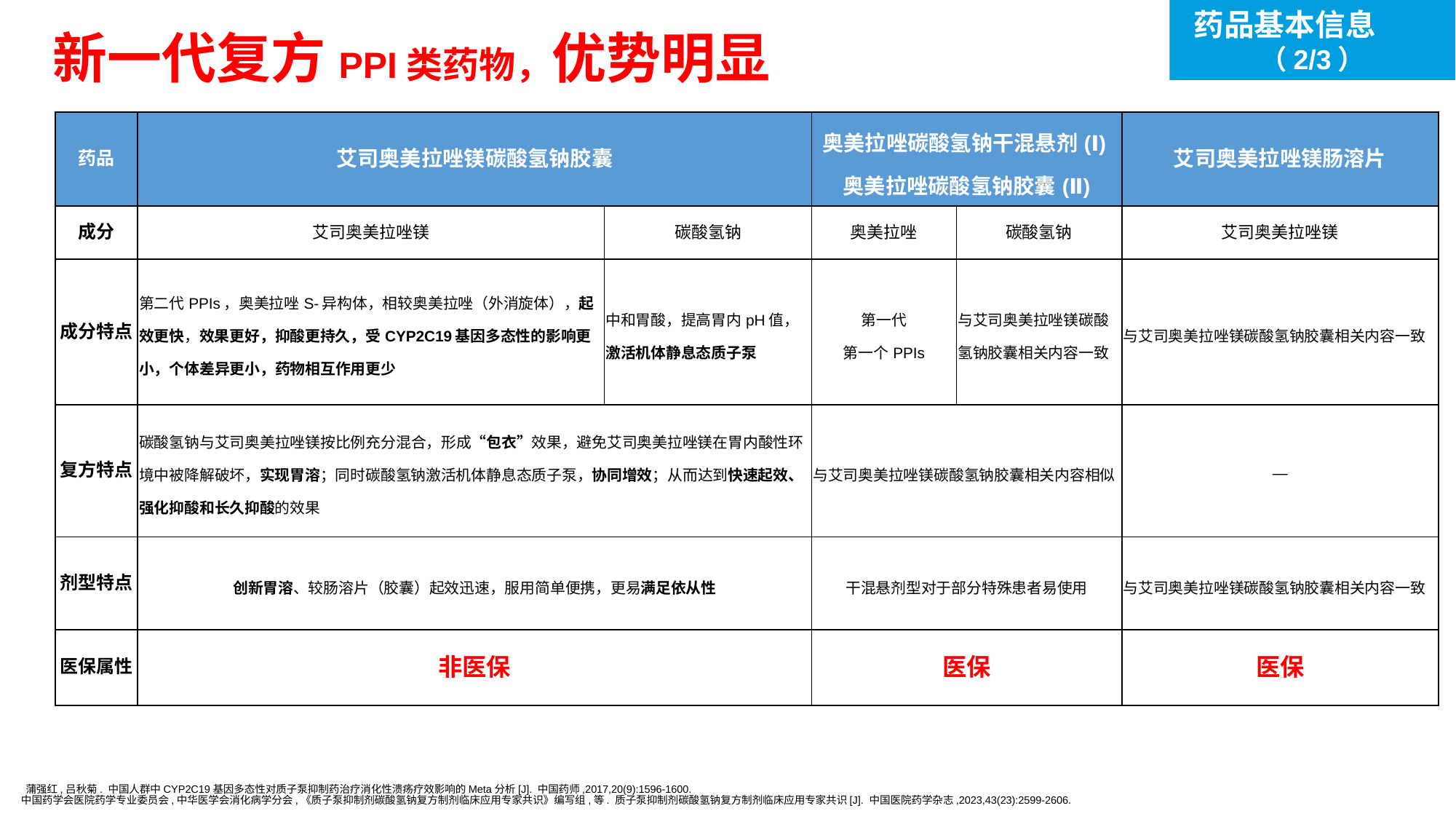

药品基本信息         （2/3）

新一代复方PPI类药物，优势明显
| 药品 | 艾司奥美拉唑镁碳酸氢钠胶囊 |  | 奥美拉唑碳酸氢钠干混悬剂(Ⅰ)奥美拉唑碳酸氢钠胶囊(Ⅱ) |  | 艾司奥美拉唑镁肠溶片 |
| --- | --- | --- | --- | --- | --- |
| 成分 | 艾司奥美拉唑镁 | 碳酸氢钠 | 奥美拉唑 | 碳酸氢钠 | 艾司奥美拉唑镁 |
| 成分特点 | 第二代PPIs，奥美拉唑S-异构体，相较奥美拉唑（外消旋体），起效更快，效果更好，抑酸更持久，受CYP2C19基因多态性的影响更小，个体差异更小，药物相互作用更少 | 中和胃酸，提高胃内pH值，激活机体静息态质子泵 | 第一代 第一个PPIs | 与艾司奥美拉唑镁碳酸氢钠胶囊相关内容一致 | 与艾司奥美拉唑镁碳酸氢钠胶囊相关内容一致 |
| 复方特点 | 碳酸氢钠与艾司奥美拉唑镁按比例充分混合，形成“包衣”效果，避免艾司奥美拉唑镁在胃内酸性环境中被降解破坏，实现胃溶；同时碳酸氢钠激活机体静息态质子泵，协同增效；从而达到快速起效、强化抑酸和长久抑酸的效果 |  | 与艾司奥美拉唑镁碳酸氢钠胶囊相关内容相似 |  | — |
| 剂型特点 | 创新胃溶、较肠溶片（胶囊）起效迅速，服用简单便携，更易满足依从性 |  | 干混悬剂型对于部分特殊患者易使用 |  | 与艾司奥美拉唑镁碳酸氢钠胶囊相关内容一致 |
| 医保属性 | 非医保 |  | 医保 |  | 医保 |
 蒲强红,吕秋菊. 中国人群中CYP2C19基因多态性对质子泵抑制药治疗消化性溃疡疗效影响的Meta分析[J]. 中国药师,2017,20(9):1596-1600.
中国药学会医院药学专业委员会,中华医学会消化病学分会,《质子泵抑制剂碳酸氢钠复方制剂临床应用专家共识》编写组,等. 质子泵抑制剂碳酸氢钠复方制剂临床应用专家共识[J]. 中国医院药学杂志,2023,43(23):2599-2606.